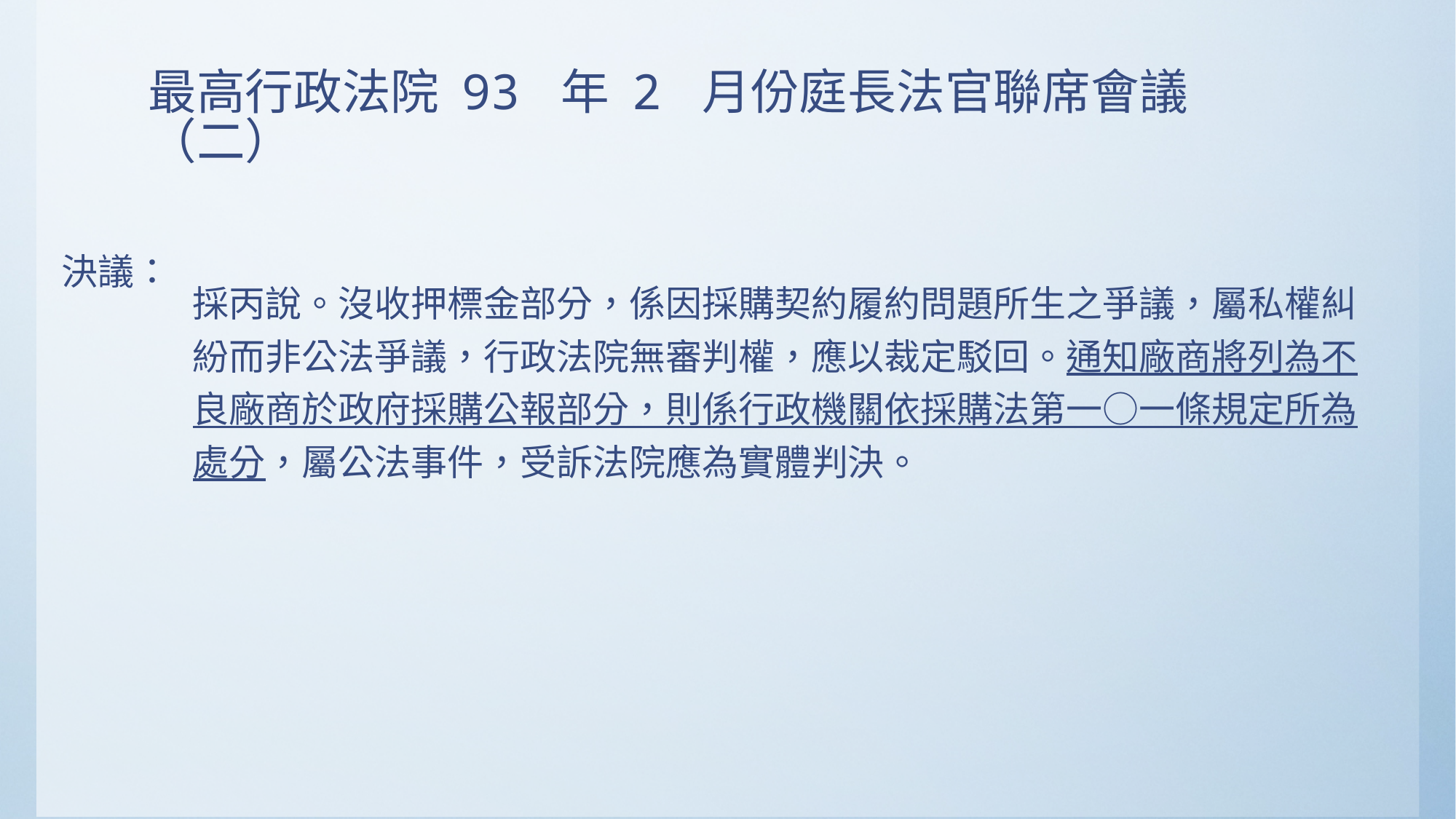

# 最高行政法院 93 年 2 月份庭長法官聯席會議（二）
| 決議： | 採丙說。沒收押標金部分，係因採購契約履約問題所生之爭議，屬私權糾紛而非公法爭議，行政法院無審判權，應以裁定駁回。通知廠商將列為不良廠商於政府採購公報部分，則係行政機關依採購法第一○一條規定所為處分，屬公法事件，受訴法院應為實體判決。 |
| --- | --- |